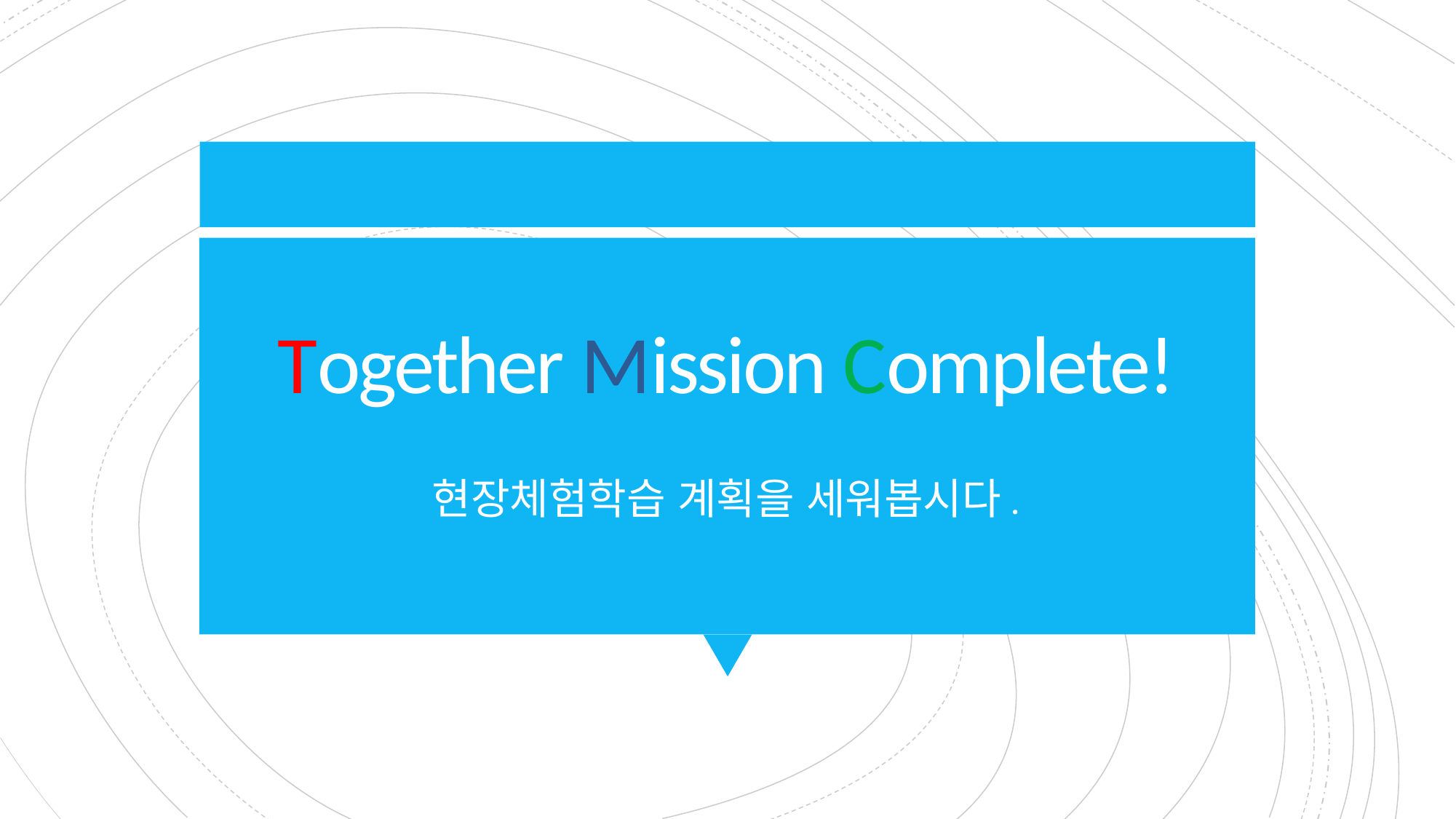

# Together Mission Complete!
현장체험학습 계획을 세워봅시다.